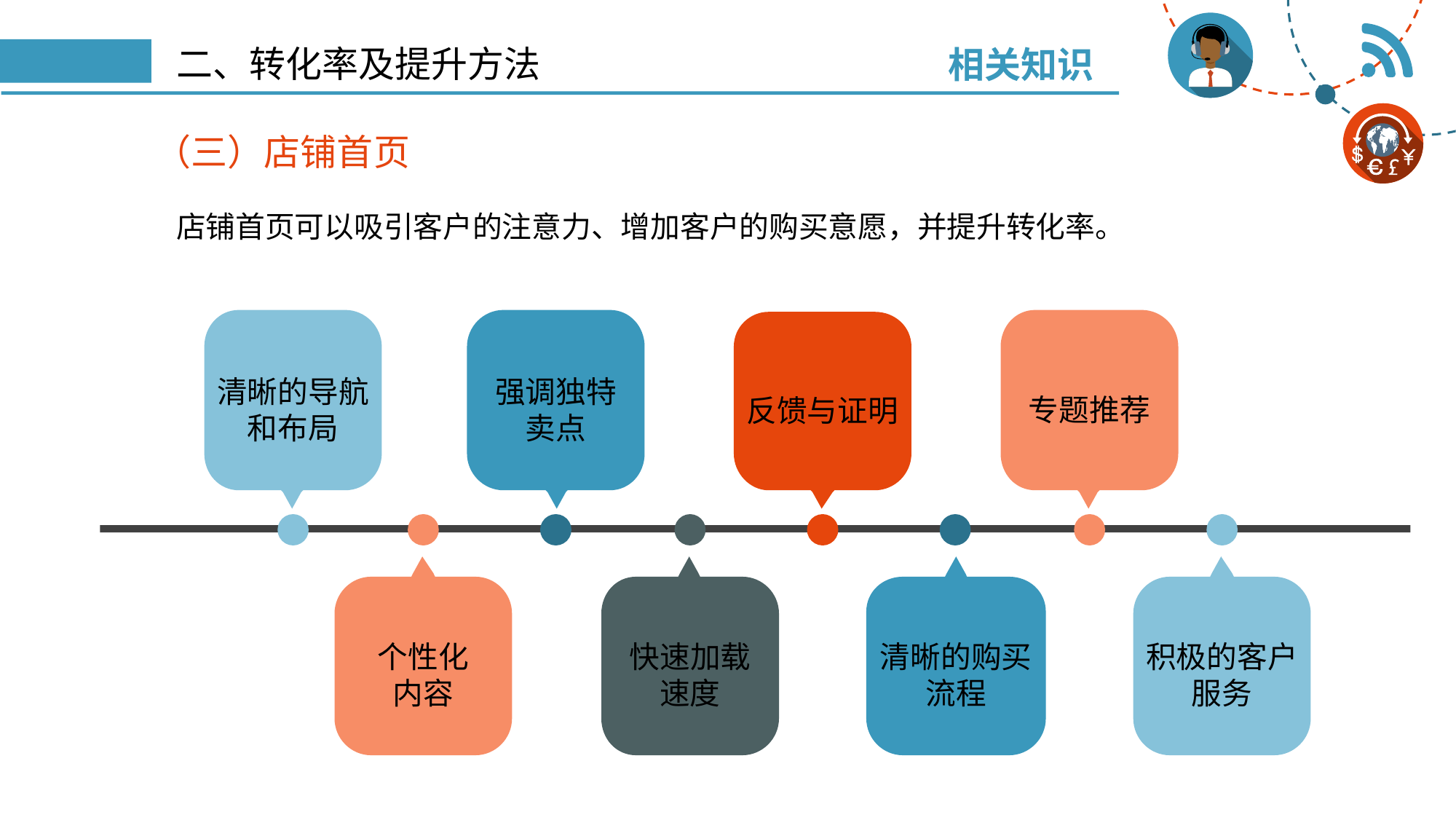

相关知识
# 二、转化率及提升方法
（三）店铺首页
店铺首页可以吸引客户的注意力、增加客户的购买意愿，并提升转化率。
清晰的导航和布局
强调独特
卖点
专题推荐
反馈与证明

个性化
内容

快速加载
速度

清晰的购买流程
积极的客户服务